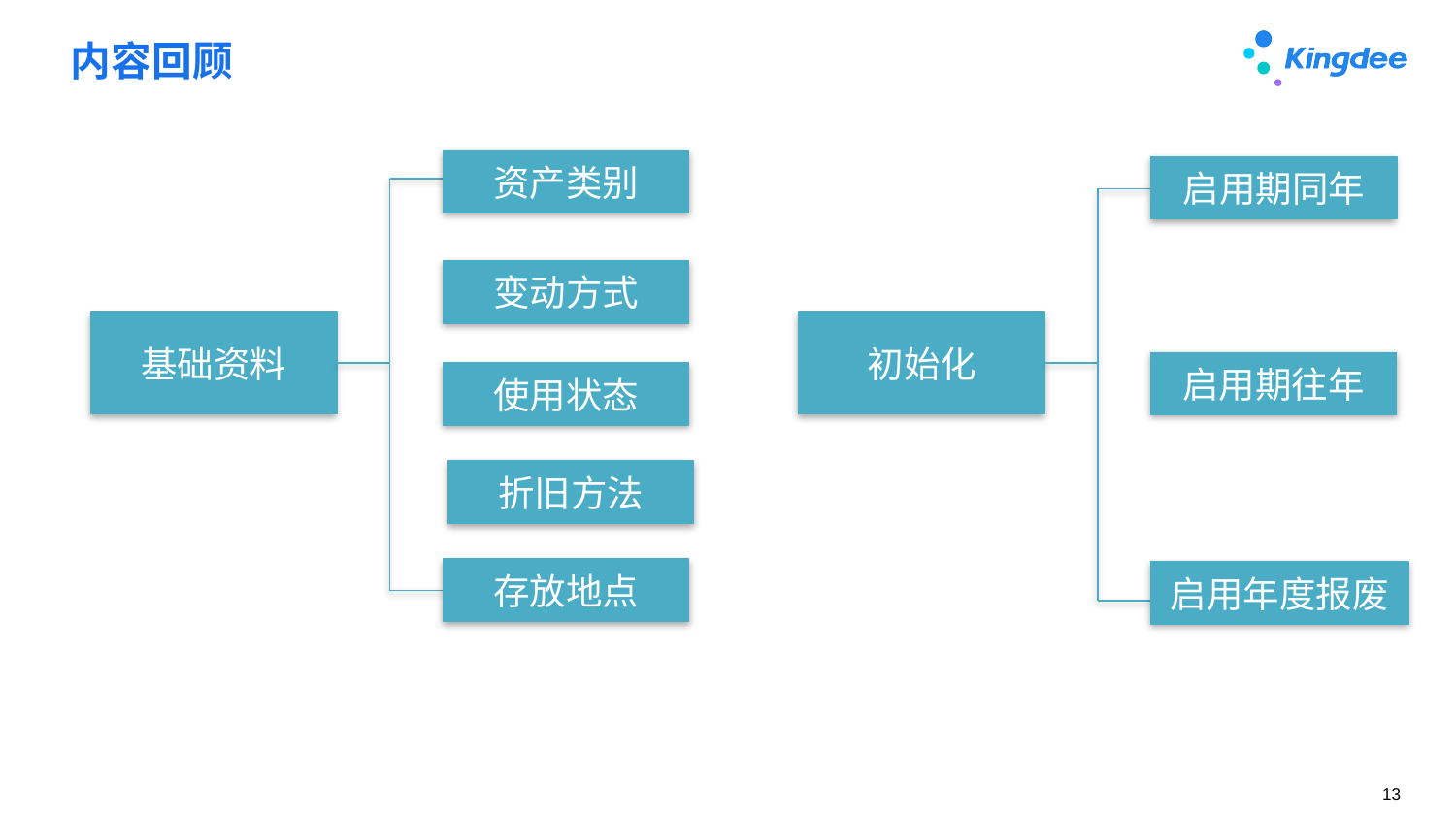

# 内容回顾
资产类别
启用期同年

变动方式
基础资料
初始化
启用期往年
使用状态
折旧方法
存放地点
启用年度报废